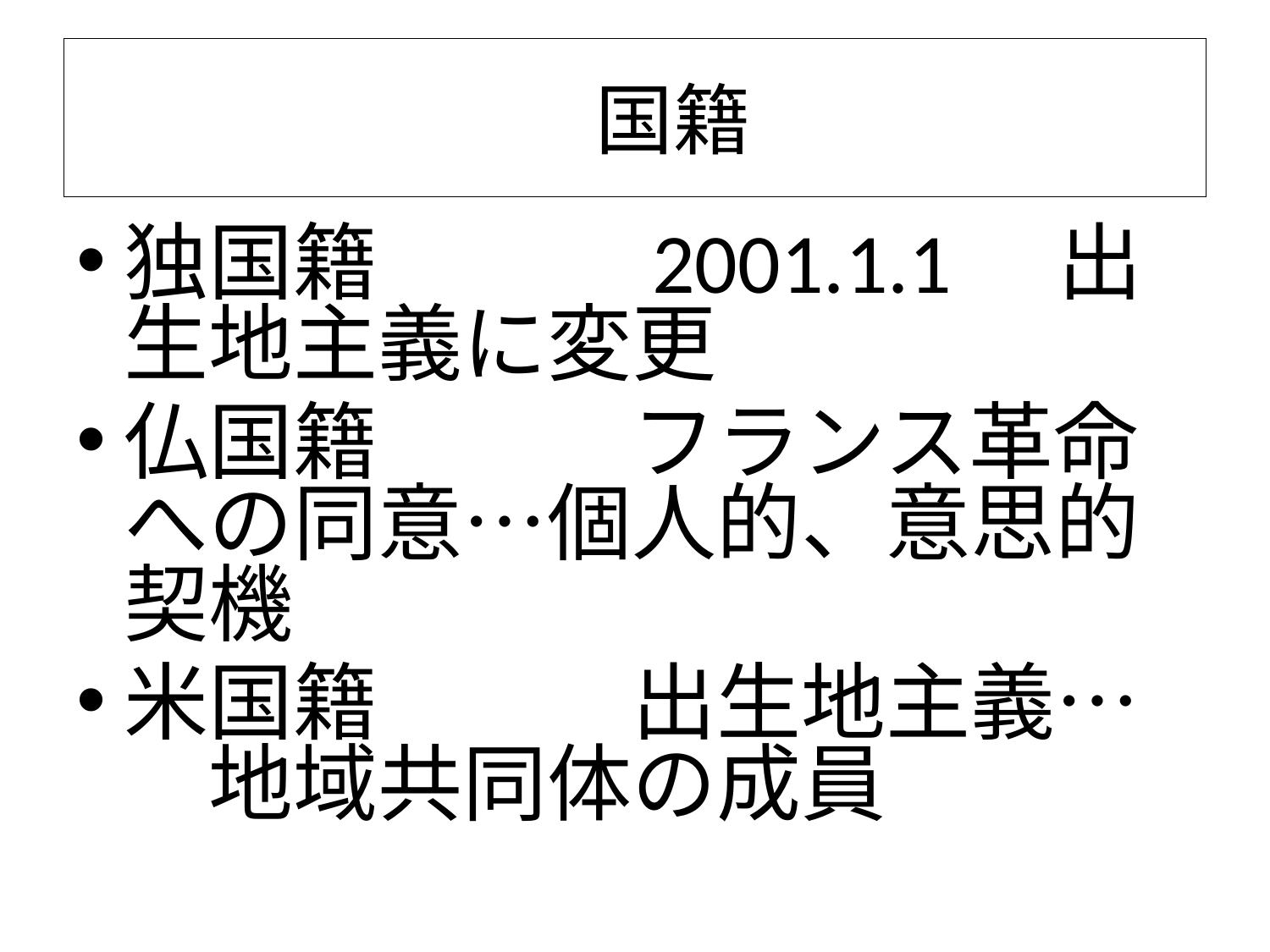

# 国籍
独国籍　　　2001.1.1　出生地主義に変更
仏国籍　　　フランス革命への同意…個人的、意思的契機
米国籍　　　出生地主義…　地域共同体の成員